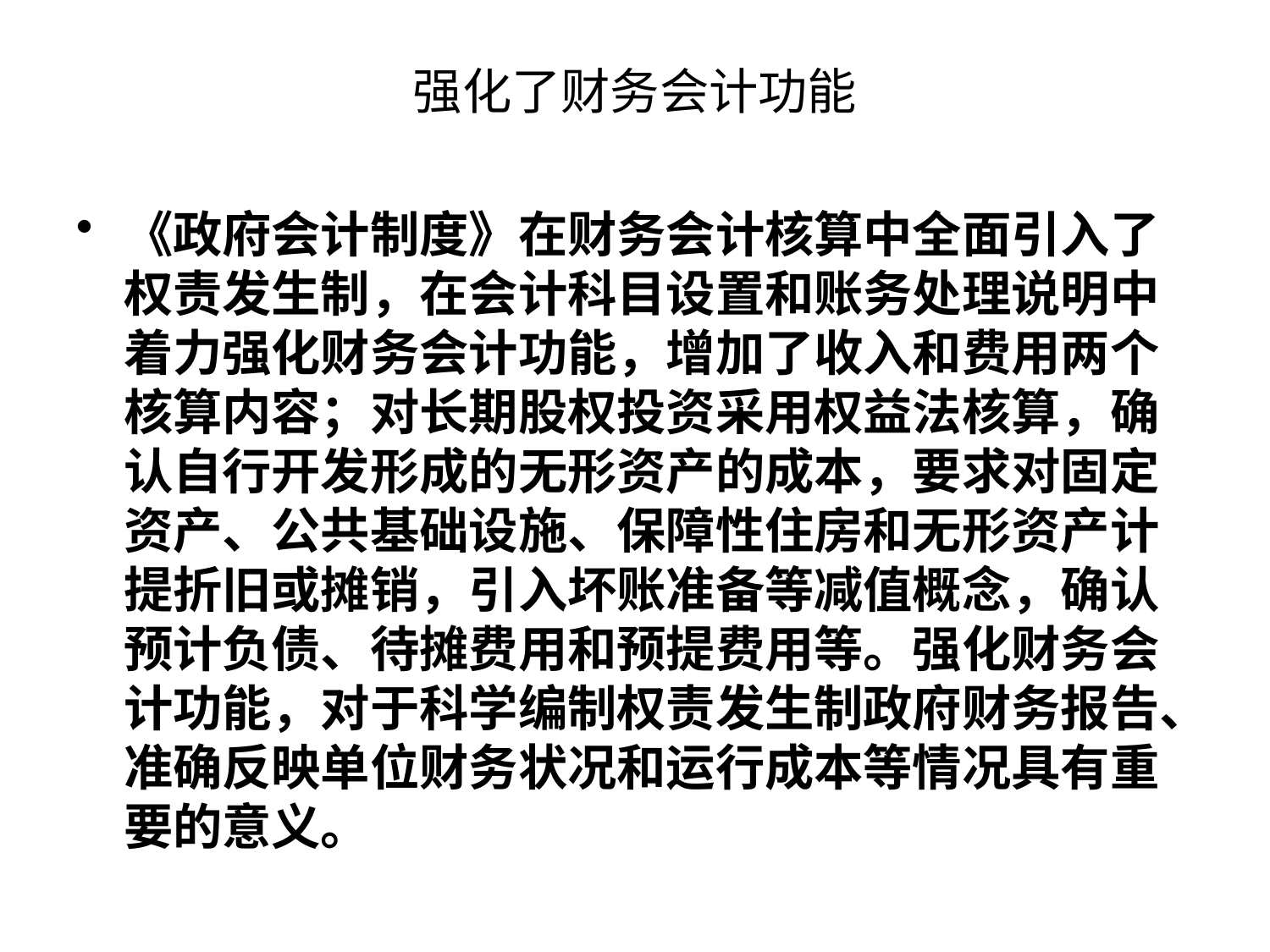

# 强化了财务会计功能
《政府会计制度》在财务会计核算中全面引入了权责发生制，在会计科目设置和账务处理说明中着力强化财务会计功能，增加了收入和费用两个核算内容；对长期股权投资采用权益法核算，确认自行开发形成的无形资产的成本，要求对固定资产、公共基础设施、保障性住房和无形资产计提折旧或摊销，引入坏账准备等减值概念，确认预计负债、待摊费用和预提费用等。强化财务会计功能，对于科学编制权责发生制政府财务报告、准确反映单位财务状况和运行成本等情况具有重要的意义。